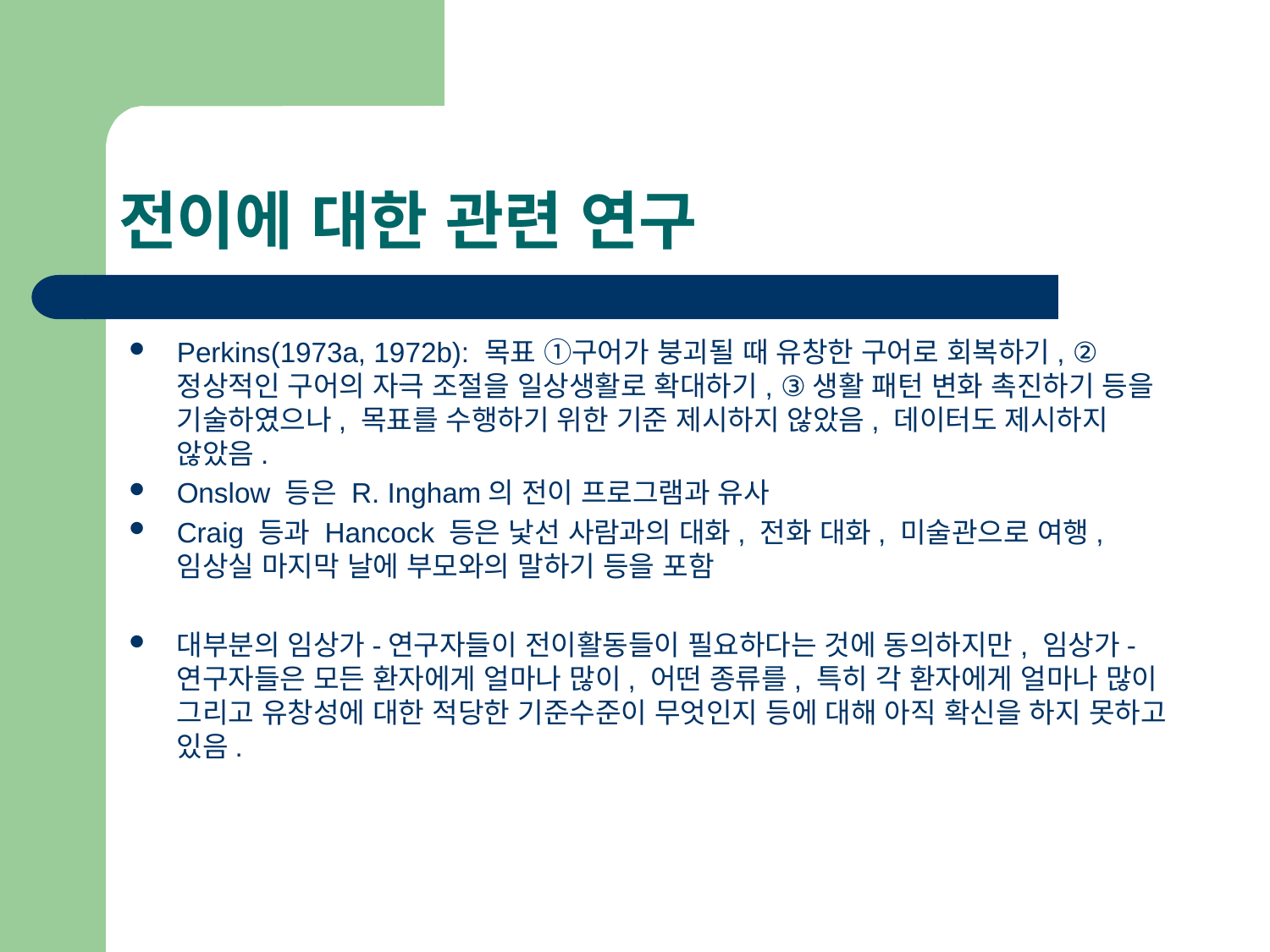

# 전이에 대한 관련 연구
Perkins(1973a, 1972b): 목표 ①구어가 붕괴될 때 유창한 구어로 회복하기, ②정상적인 구어의 자극 조절을 일상생활로 확대하기, ③생활 패턴 변화 촉진하기 등을 기술하였으나, 목표를 수행하기 위한 기준 제시하지 않았음, 데이터도 제시하지 않았음.
Onslow 등은 R. Ingham의 전이 프로그램과 유사
Craig 등과 Hancock 등은 낯선 사람과의 대화, 전화 대화, 미술관으로 여행, 임상실 마지막 날에 부모와의 말하기 등을 포함

대부분의 임상가-연구자들이 전이활동들이 필요하다는 것에 동의하지만, 임상가-연구자들은 모든 환자에게 얼마나 많이, 어떤 종류를, 특히 각 환자에게 얼마나 많이 그리고 유창성에 대한 적당한 기준수준이 무엇인지 등에 대해 아직 확신을 하지 못하고 있음.